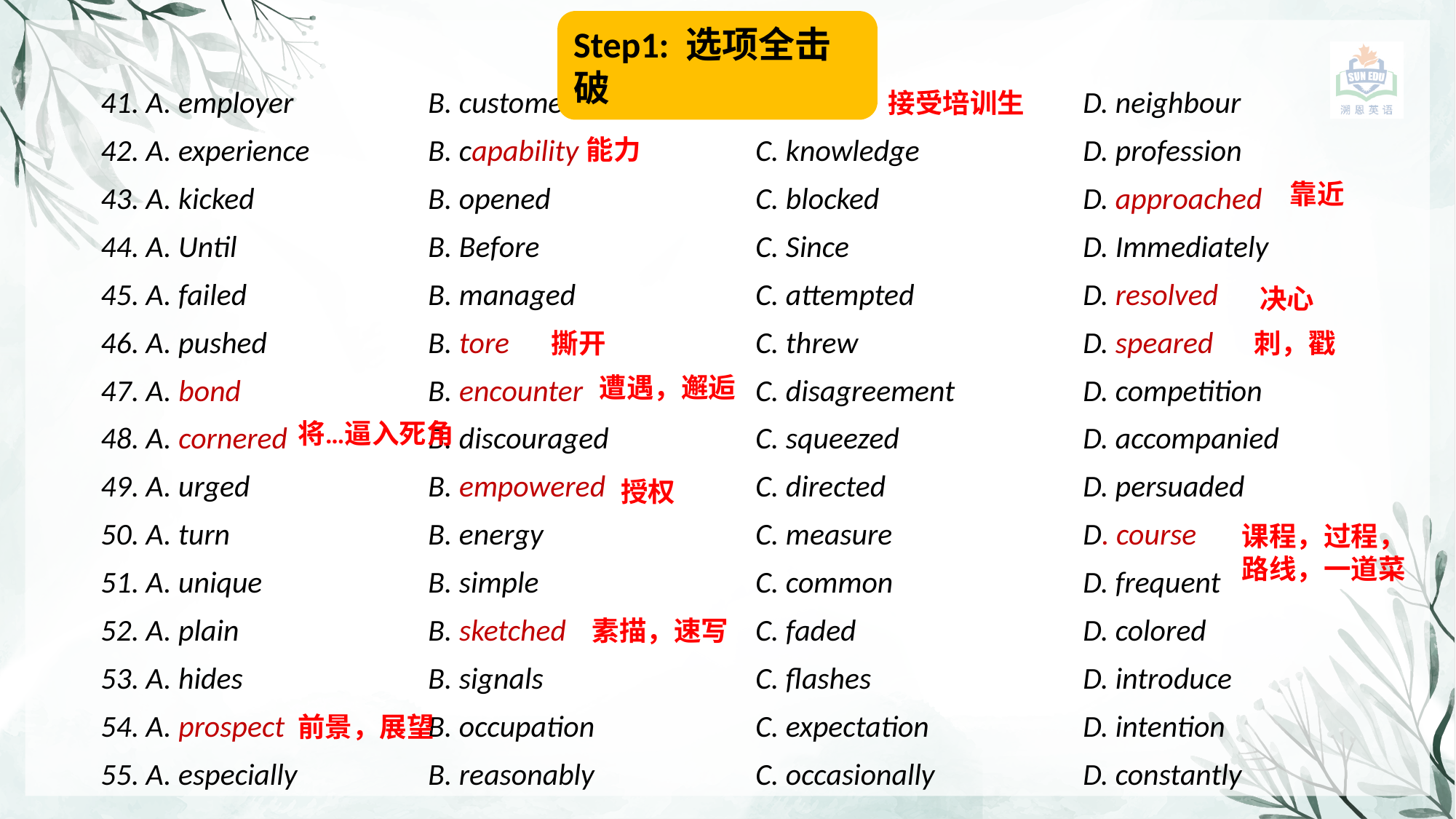

Step1: 选项全击破

接受培训生
41. A. employer		B. customer		C. trainee		D. neighbour
42. A. experience		B. capability		C. knowledge		D. profession
43. A. kicked		B. opened		C. blocked		D. approached
44. A. Until		B. Before		C. Since			D. Immediately
45. A. failed		B. managed		C. attempted		D. resolved
46. A. pushed		B. tore			C. threw			D. speared
47. A. bond		B. encounter		C. disagreement		D. competition
48. A. cornered		B. discouraged		C. squeezed		D. accompanied
49. A. urged		B. empowered		C. directed		D. persuaded
50. A. turn		B. energy		C. measure		D. course
51. A. unique		B. simple		C. common		D. frequent
52. A. plain		B. sketched		C. faded			D. colored
53. A. hides		B. signals		C. flashes		D. introduce
54. A. prospect		B. occupation		C. expectation		D. intention
55. A. especially		B. reasonably		C. occasionally		D. constantly

能力
靠近
决心
撕开
刺，戳
遭遇，邂逅
将…逼入死角
授权
课程，过程，路线，一道菜
素描，速写
前景，展望